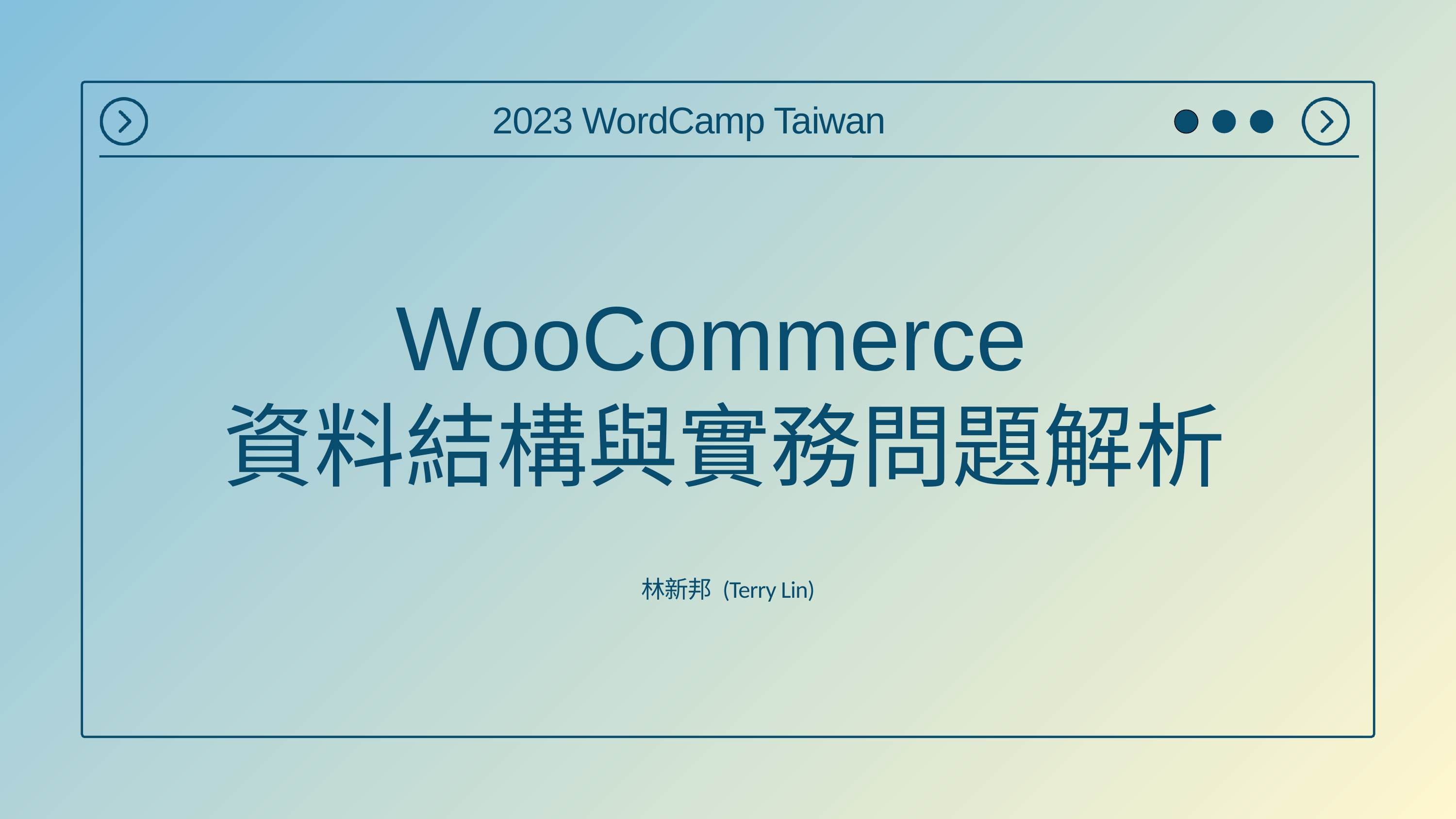

2023 WordCamp Taiwan

WooCommerce
資料結構與實務問題解析
林新邦 (Terry Lin)